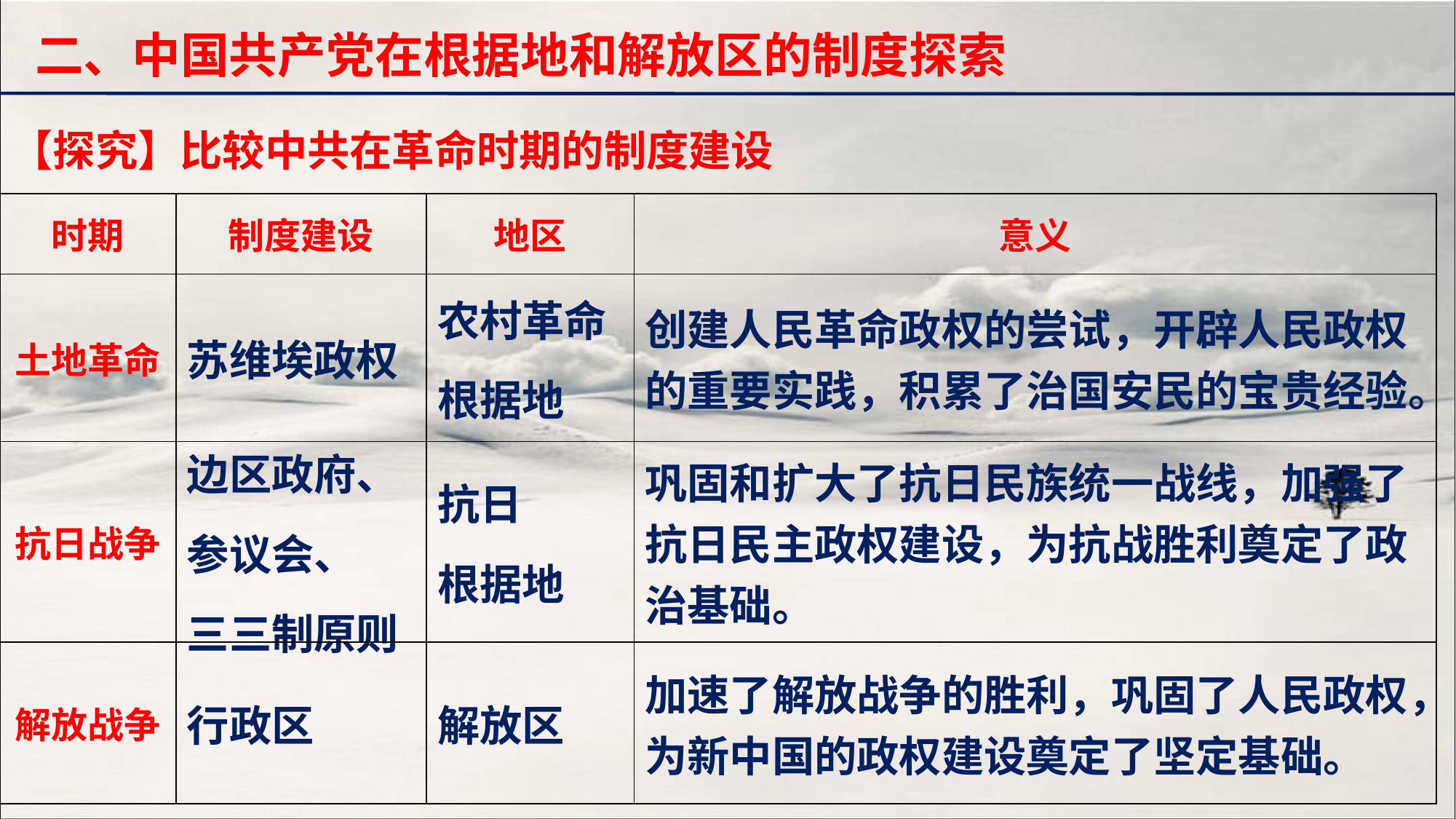

二、中国共产党在根据地和解放区的制度探索
【探究】比较中共在革命时期的制度建设
| 时期 | 制度建设 | 地区 | 意义 |
| --- | --- | --- | --- |
| 土地革命 | 苏维埃政权 | 农村革命 根据地 | 创建人民革命政权的尝试，开辟人民政权的重要实践，积累了治国安民的宝贵经验。 |
| 抗日战争 | 边区政府、 参议会、 三三制原则 | 抗日 根据地 | 巩固和扩大了抗日民族统一战线，加强了抗日民主政权建设，为抗战胜利奠定了政治基础。 |
| 解放战争 | 行政区 | 解放区 | 加速了解放战争的胜利，巩固了人民政权，为新中国的政权建设奠定了坚定基础。 |